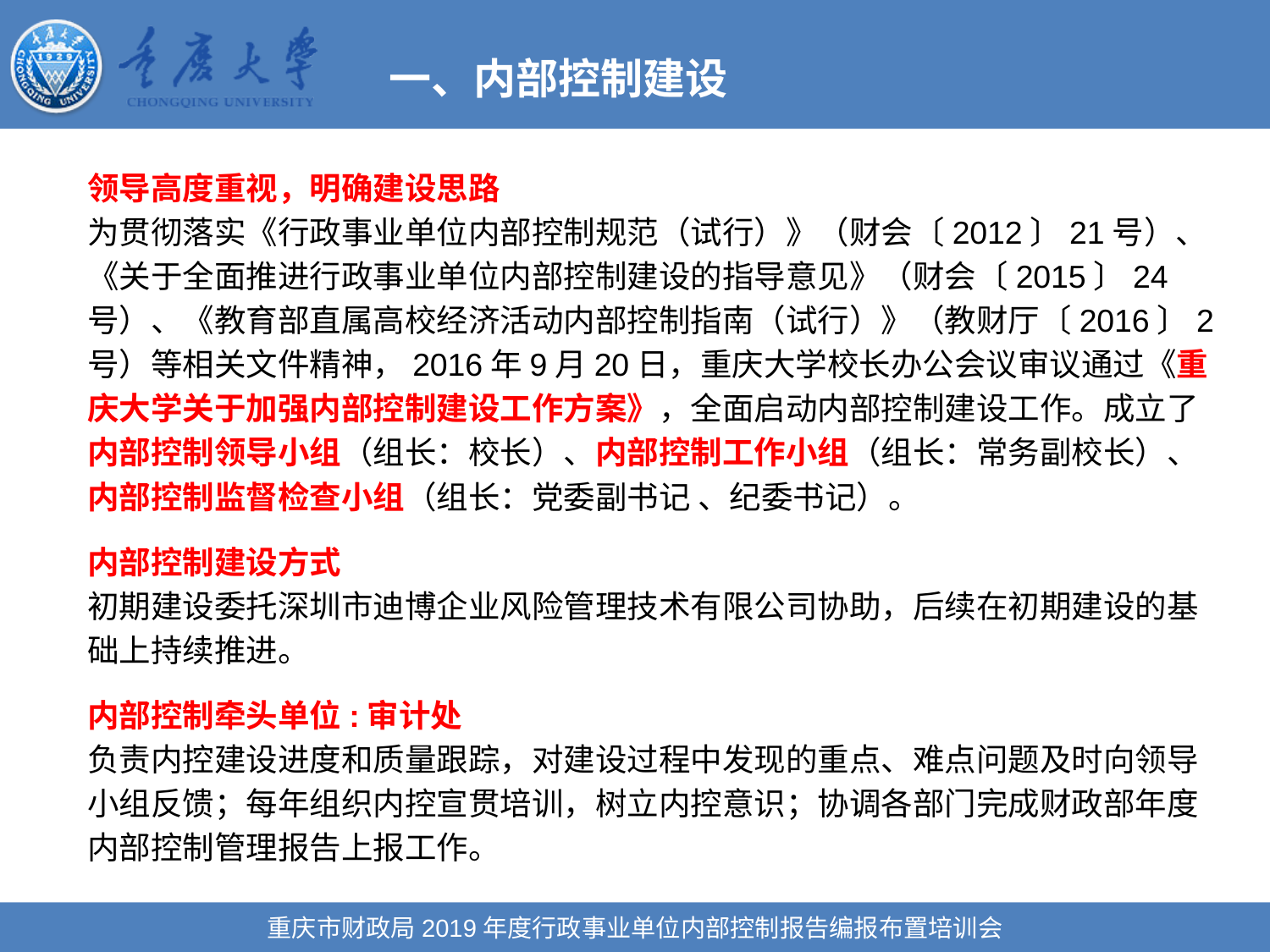

一、内部控制建设
领导高度重视，明确建设思路
为贯彻落实《行政事业单位内部控制规范（试行）》（财会〔2012〕21号）、《关于全面推进行政事业单位内部控制建设的指导意见》（财会〔2015〕24号）、《教育部直属高校经济活动内部控制指南（试行）》（教财厅〔2016〕2号）等相关文件精神，2016年9月20日，重庆大学校长办公会议审议通过《重庆大学关于加强内部控制建设工作方案》，全面启动内部控制建设工作。成立了内部控制领导小组（组长：校长）、内部控制工作小组（组长：常务副校长）、内部控制监督检查小组（组长：党委副书记 、纪委书记）。
内部控制建设方式
初期建设委托深圳市迪博企业风险管理技术有限公司协助，后续在初期建设的基础上持续推进。
内部控制牵头单位:审计处
负责内控建设进度和质量跟踪，对建设过程中发现的重点、难点问题及时向领导小组反馈；每年组织内控宣贯培训，树立内控意识；协调各部门完成财政部年度内部控制管理报告上报工作。

3
重庆市财政局2019年度行政事业单位内部控制报告编报布置培训会